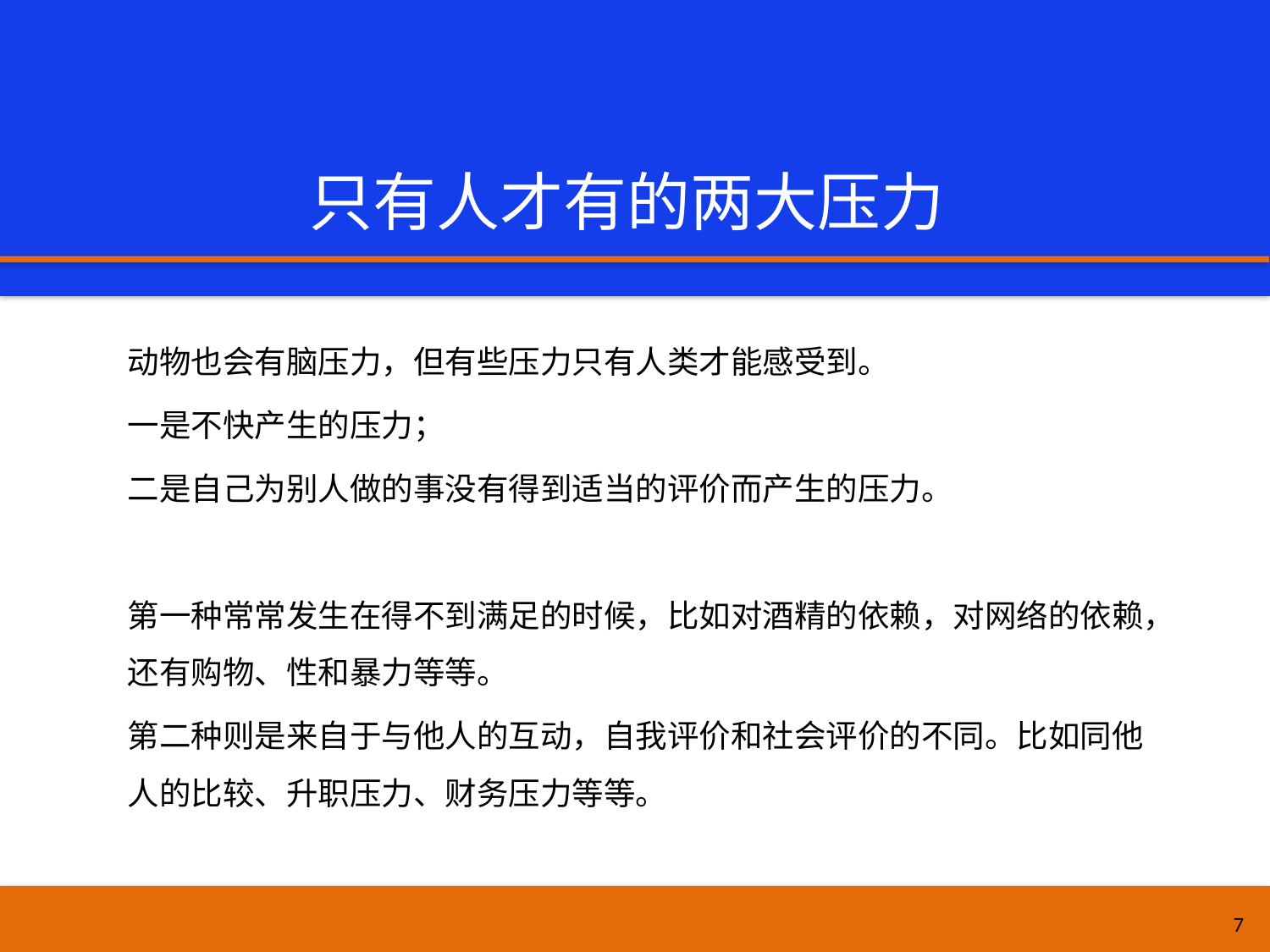

# 只有人才有的两大压力
动物也会有脑压力，但有些压力只有人类才能感受到。
一是不快产生的压力；
二是自己为别人做的事没有得到适当的评价而产生的压力。

第一种常常发生在得不到满足的时候，比如对酒精的依赖，对网络的依赖，还有购物、性和暴力等等。
第二种则是来自于与他人的互动，自我评价和社会评价的不同。比如同他人的比较、升职压力、财务压力等等。